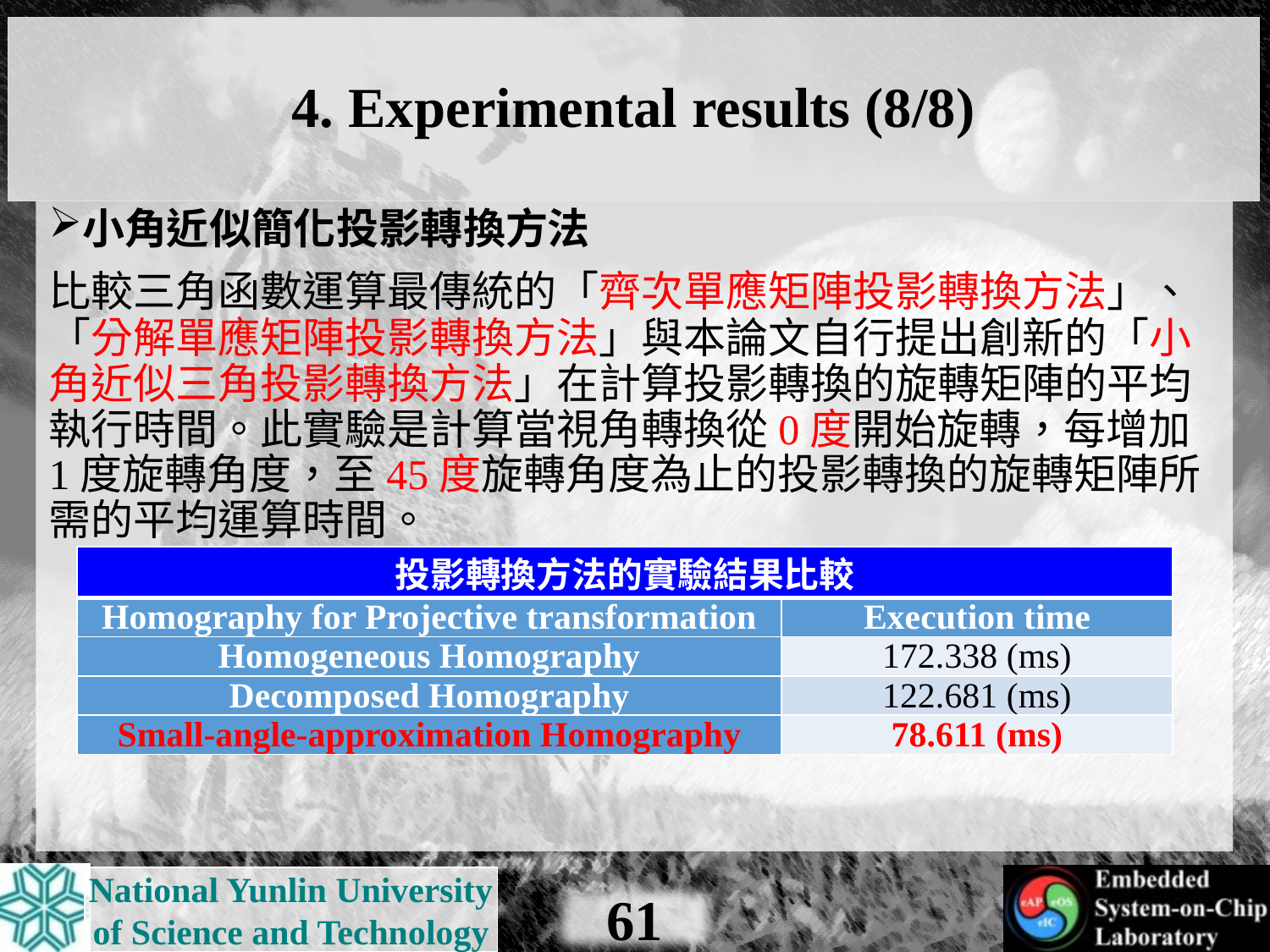

# 4. Experimental results (8/8)
小角近似簡化投影轉換方法
比較三角函數運算最傳統的「齊次單應矩陣投影轉換方法」、「分解單應矩陣投影轉換方法」與本論文自行提出創新的「小角近似三角投影轉換方法」在計算投影轉換的旋轉矩陣的平均執行時間。此實驗是計算當視角轉換從0度開始旋轉，每增加1度旋轉角度，至45度旋轉角度為止的投影轉換的旋轉矩陣所需的平均運算時間。

| 投影轉換方法的實驗結果比較 |  |
| --- | --- |
| Homography for Projective transformation | Execution time |
| Homogeneous Homography | 172.338 (ms) |
| Decomposed Homography | 122.681 (ms) |
| Small-angle-approximation Homography | 78.611 (ms) |